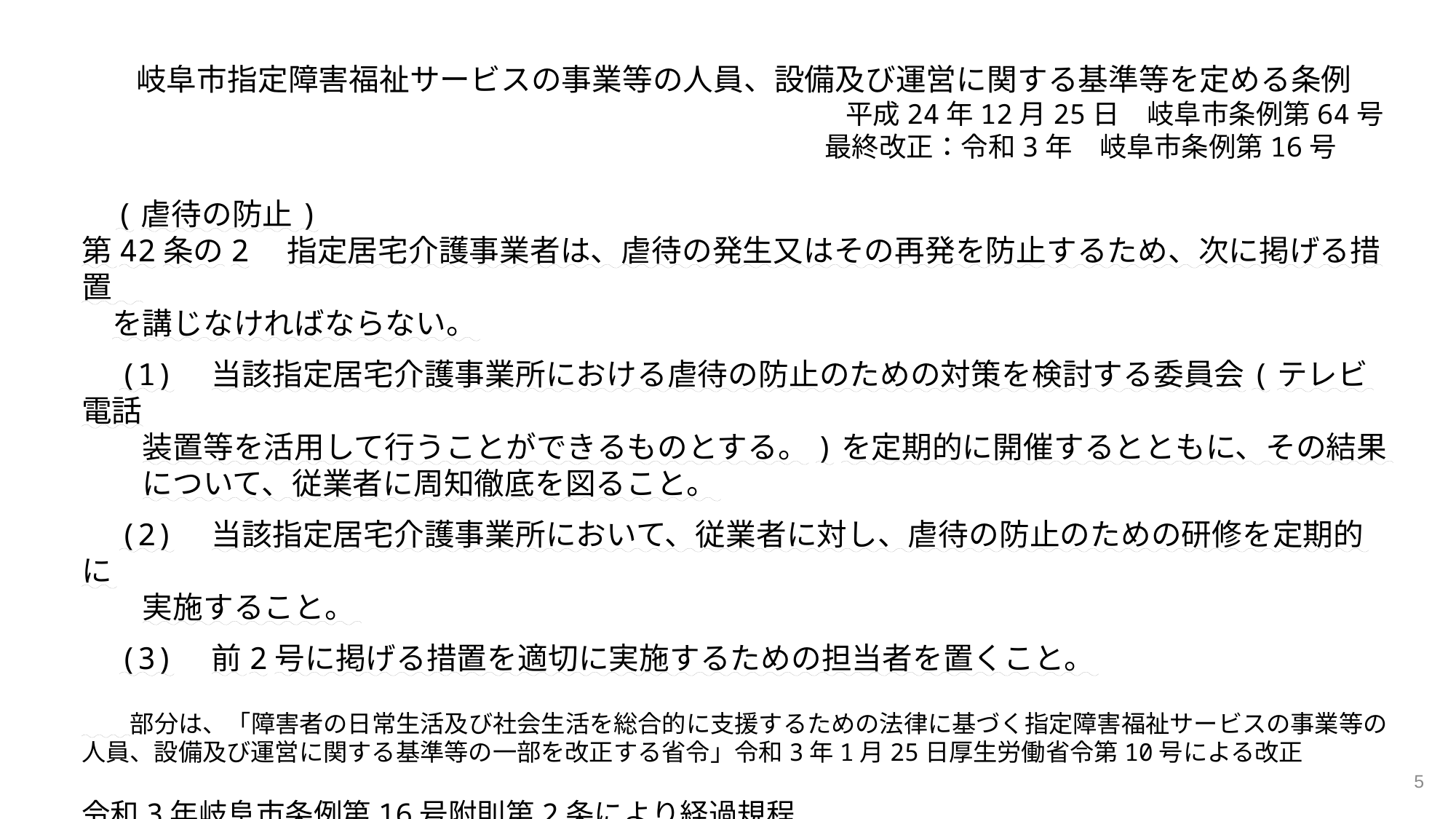

岐阜市指定障害福祉サービスの事業等の人員、設備及び運営に関する基準等を定める条例
　　　　　　　　　　　　　　　　　　　　　　　　　　　　平成24年12月25日　岐阜市条例第64号
　　　　　　　　　　　　　　　　　　　　　　　　　　　 最終改正：令和3年　岐阜市条例第16号

　(虐待の防止)
第42条の2　指定居宅介護事業者は、虐待の発生又はその再発を防止するため、次に掲げる措置
　を講じなければならない。

　(1)　当該指定居宅介護事業所における虐待の防止のための対策を検討する委員会(テレビ電話
　　装置等を活用して行うことができるものとする。)を定期的に開催するとともに、その結果
　　について、従業者に周知徹底を図ること。

　(2)　当該指定居宅介護事業所において、従業者に対し、虐待の防止のための研修を定期的に
　　実施すること。

　(3)　前2号に掲げる措置を適切に実施するための担当者を置くこと。

　　部分は、「障害者の日常生活及び社会生活を総合的に支援するための法律に基づく指定障害福祉サービスの事業等の人員、設備及び運営に関する基準等の一部を改正する省令」令和3年1月25日厚生労働省令第10号による改正

令和3年岐阜市条例第16号附則第2条により経過規程
第2条　この条例の施行の日から令和4年3月31日までの間、・・・「講じなければ」とあるのは、
　「講ずるよう努めなければ」とする。
5